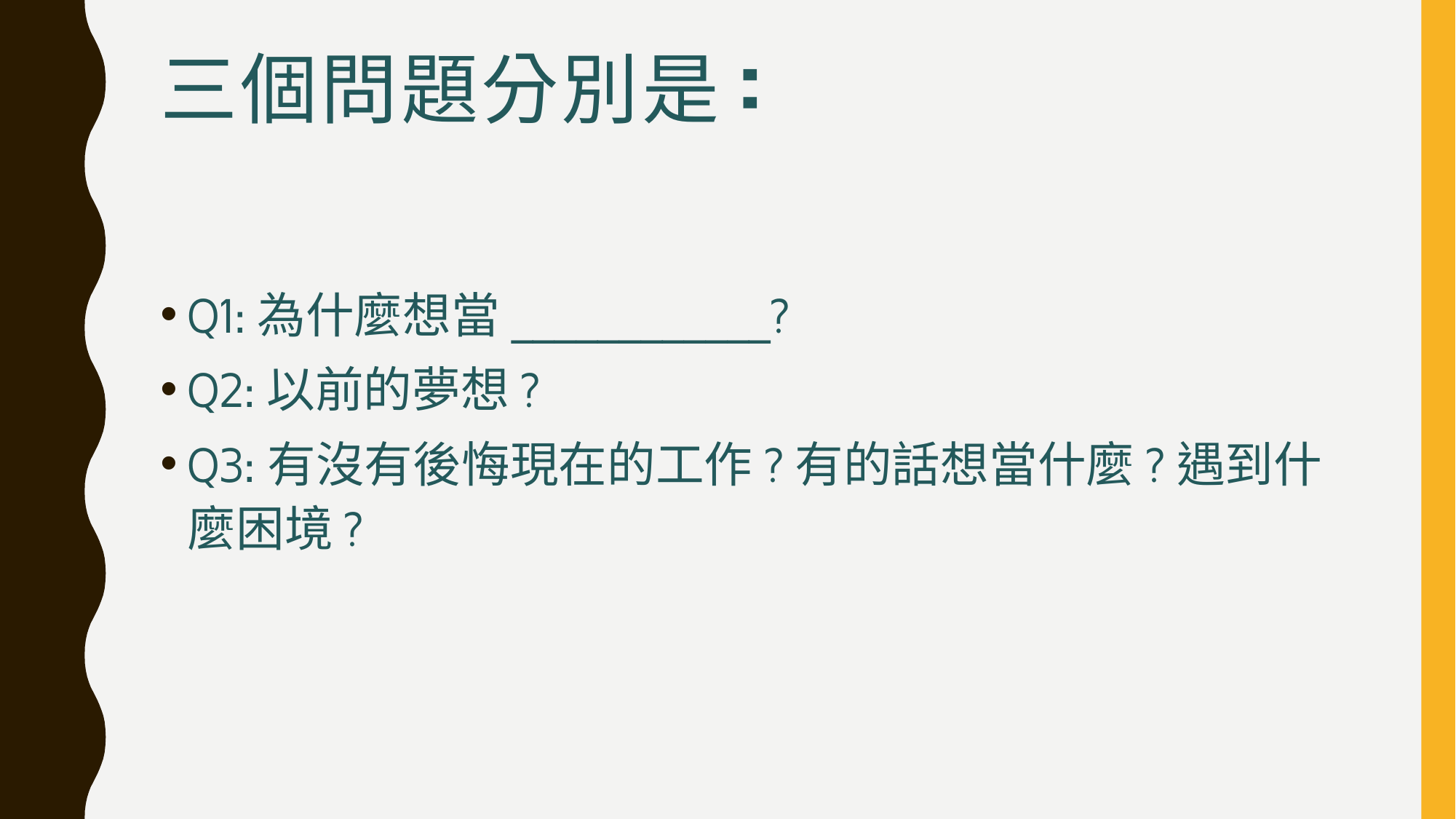

# 三個問題分別是:
Q1:為什麼想當____________?
Q2:以前的夢想?
Q3:有沒有後悔現在的工作?有的話想當什麼?遇到什麼困境?